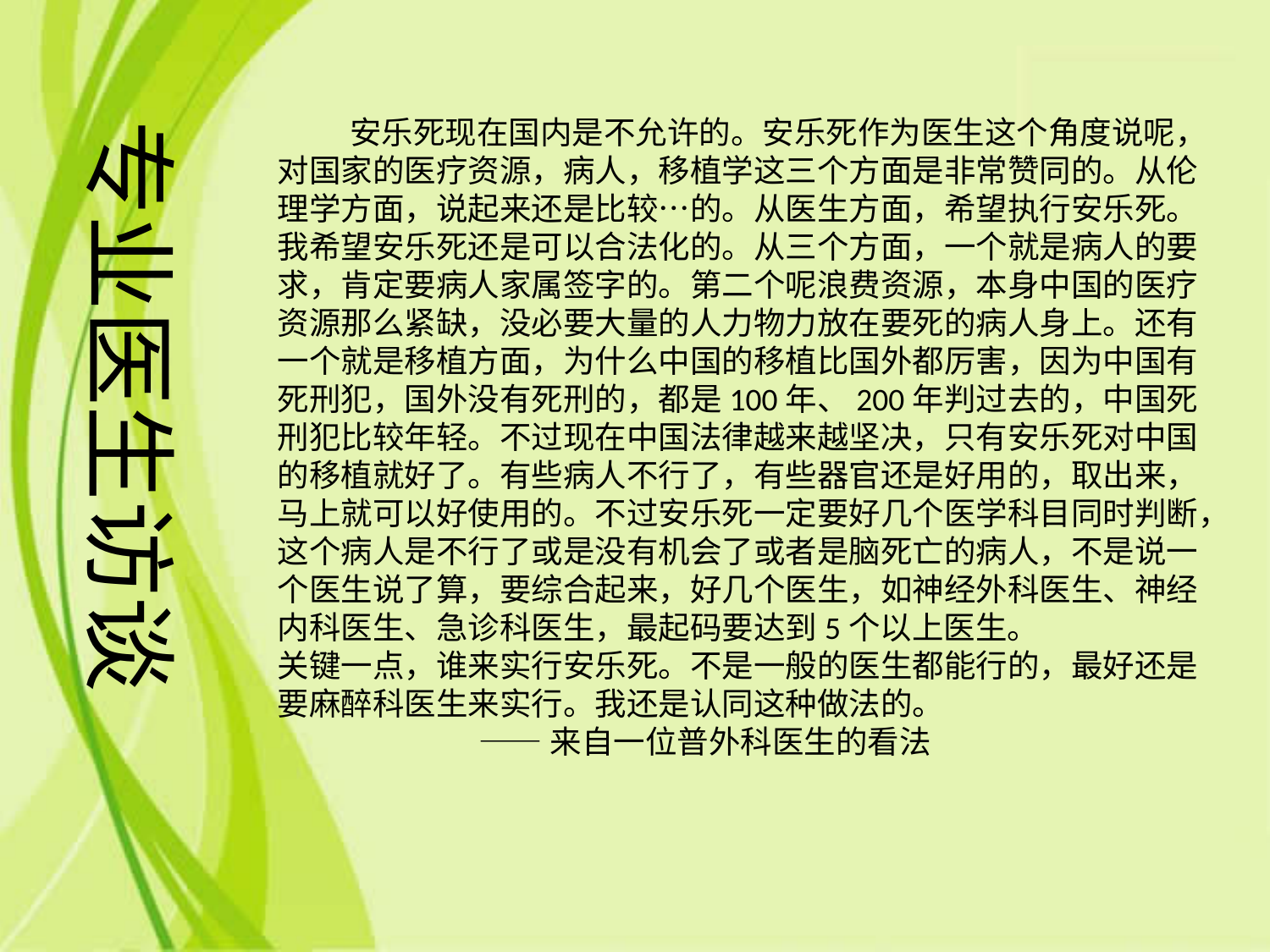

专业医生访谈
         安乐死现在国内是不允许的。安乐死作为医生这个角度说呢，对国家的医疗资源，病人，移植学这三个方面是非常赞同的。从伦理学方面，说起来还是比较…的。从医生方面，希望执行安乐死。我希望安乐死还是可以合法化的。从三个方面，一个就是病人的要求，肯定要病人家属签字的。第二个呢浪费资源，本身中国的医疗资源那么紧缺，没必要大量的人力物力放在要死的病人身上。还有一个就是移植方面，为什么中国的移植比国外都厉害，因为中国有死刑犯，国外没有死刑的，都是100年、200年判过去的，中国死刑犯比较年轻。不过现在中国法律越来越坚决，只有安乐死对中国的移植就好了。有些病人不行了，有些器官还是好用的，取出来，马上就可以好使用的。不过安乐死一定要好几个医学科目同时判断，这个病人是不行了或是没有机会了或者是脑死亡的病人，不是说一个医生说了算，要综合起来，好几个医生，如神经外科医生、神经内科医生、急诊科医生，最起码要达到5个以上医生。
关键一点，谁来实行安乐死。不是一般的医生都能行的，最好还是要麻醉科医生来实行。我还是认同这种做法的。
                            ——来自一位普外科医生的看法